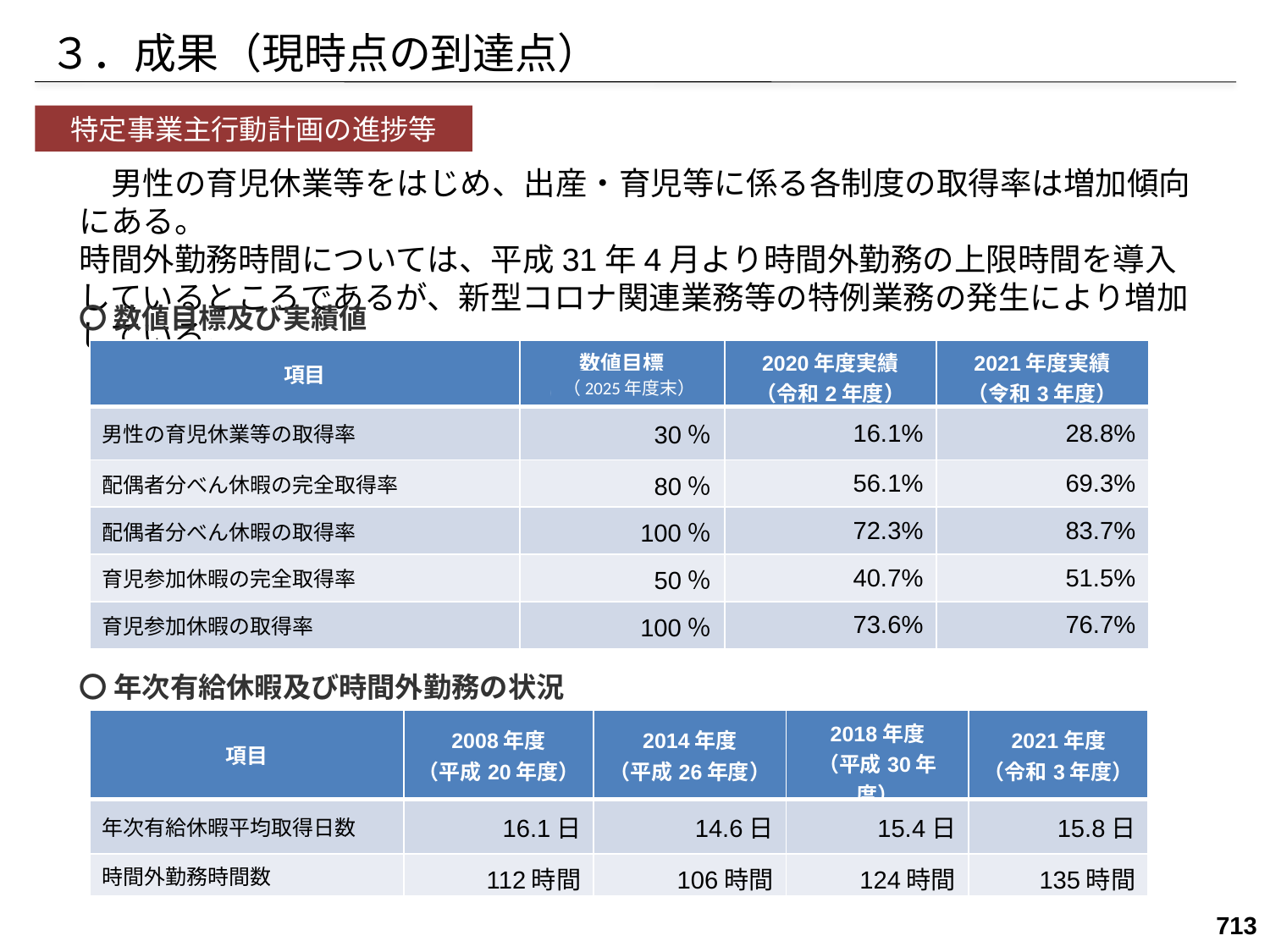

３．成果（現時点の到達点）
特定事業主行動計画の進捗等
　男性の育児休業等をはじめ、出産・育児等に係る各制度の取得率は増加傾向にある。
時間外勤務時間については、平成31年4月より時間外勤務の上限時間を導入しているところであるが、新型コロナ関連業務等の特例業務の発生により増加している。
〇 数値目標及び実績値
| 項目 | 数値目標 （令和7年度末） | 2020年度実績 （令和2年度） | 2021年度実績 （令和3年度） |
| --- | --- | --- | --- |
| 男性の育児休業等の取得率 | 30％ | 16.1% | 28.8% |
| 配偶者分べん休暇の完全取得率 | 80％ | 56.1% | 69.3% |
| 配偶者分べん休暇の取得率 | 100％ | 72.3% | 83.7% |
| 育児参加休暇の完全取得率 | 50％ | 40.7% | 51.5% |
| 育児参加休暇の取得率 | 100％ | 73.6% | 76.7% |
（2025年度末）
〇 年次有給休暇及び時間外勤務の状況
| 項目 | 2008年度 （平成20年度） | 2014年度 （平成26年度） | 2018年度 （平成30年度） | 2021年度 （令和3年度） |
| --- | --- | --- | --- | --- |
| 年次有給休暇平均取得日数 | 16.1日 | 14.6日 | 15.4日 | 15.8日 |
| 時間外勤務時間数 | 112時間 | 106時間 | 124時間 | 135時間 |
713